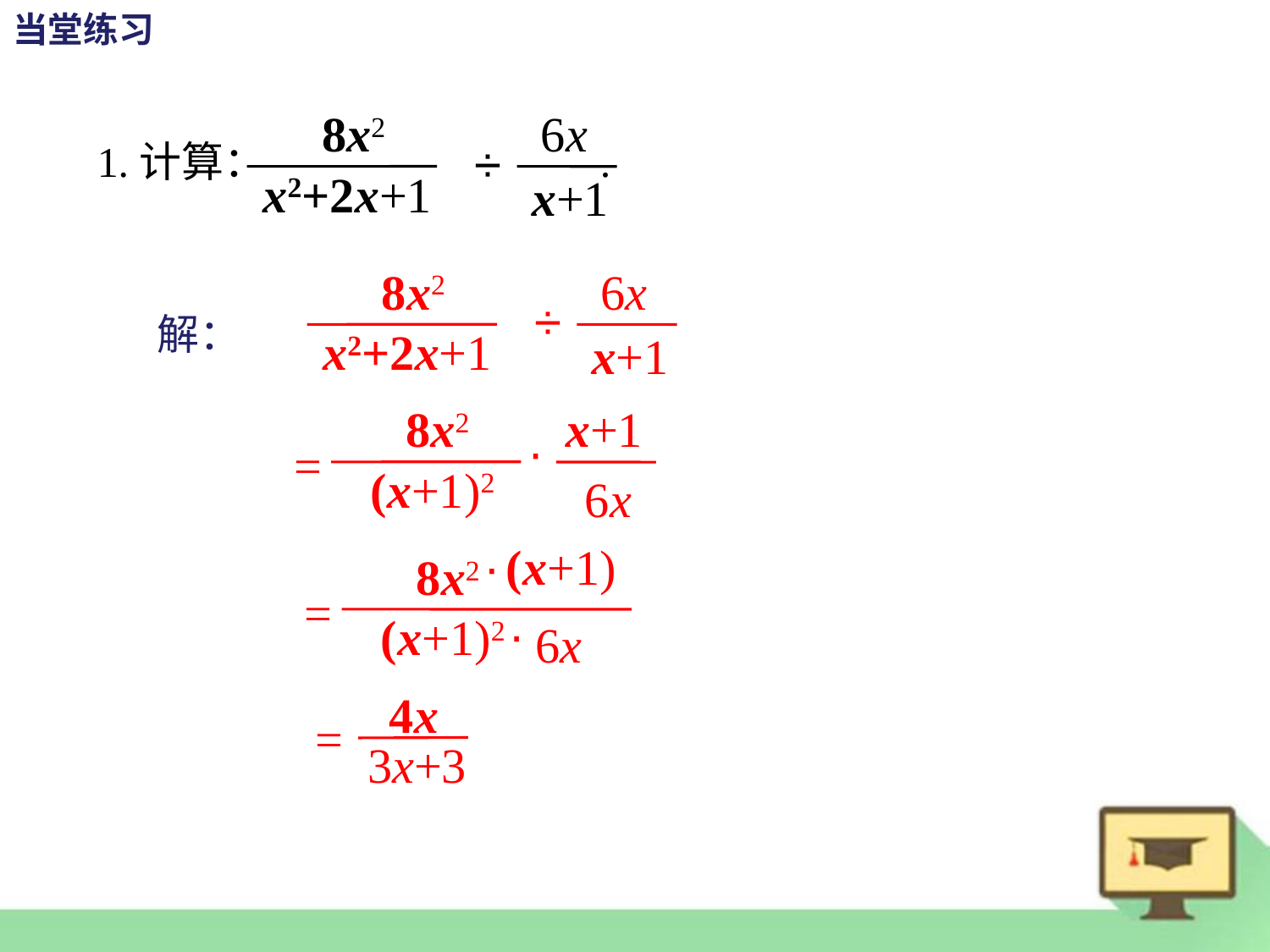

当堂练习
8x2
6x
÷
x2+2x+1
x+1

1.计算：                                  .
8x2
6x
÷
x2+2x+1
x+1

解：
8x2
x+1
∙
=
(x+1)2

6x
∙
(x+1)
8x2
=
∙
(x+1)2
6x

4x
=
3x+3